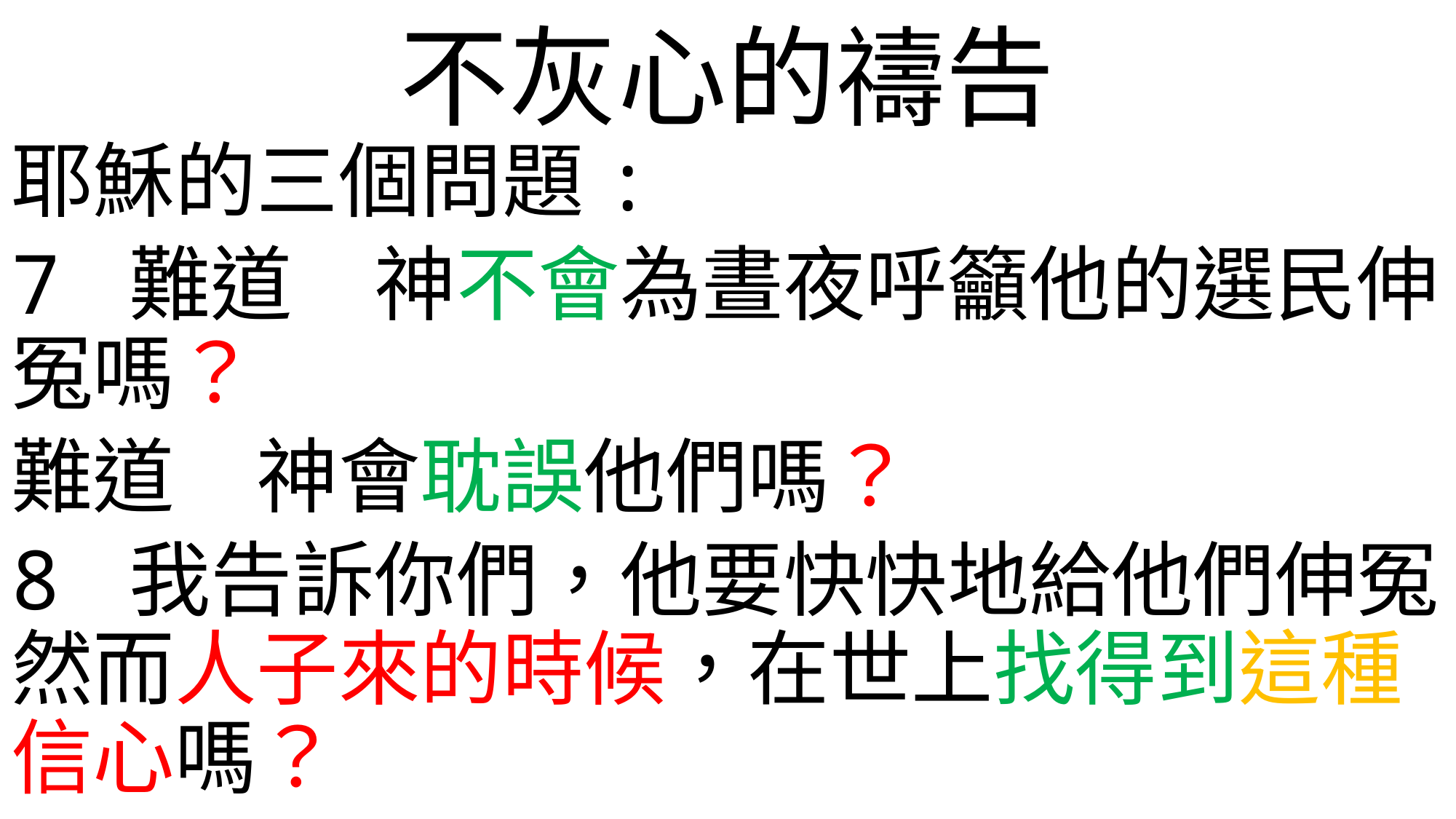

# 不灰心的禱告
耶穌的三個問題:
7 難道　神不會為晝夜呼籲他的選民伸冤嗎？
難道　神會耽誤他們嗎？
8 我告訴你們，他要快快地給他們伸冤。然而人子來的時候，在世上找得到這種信心嗎？